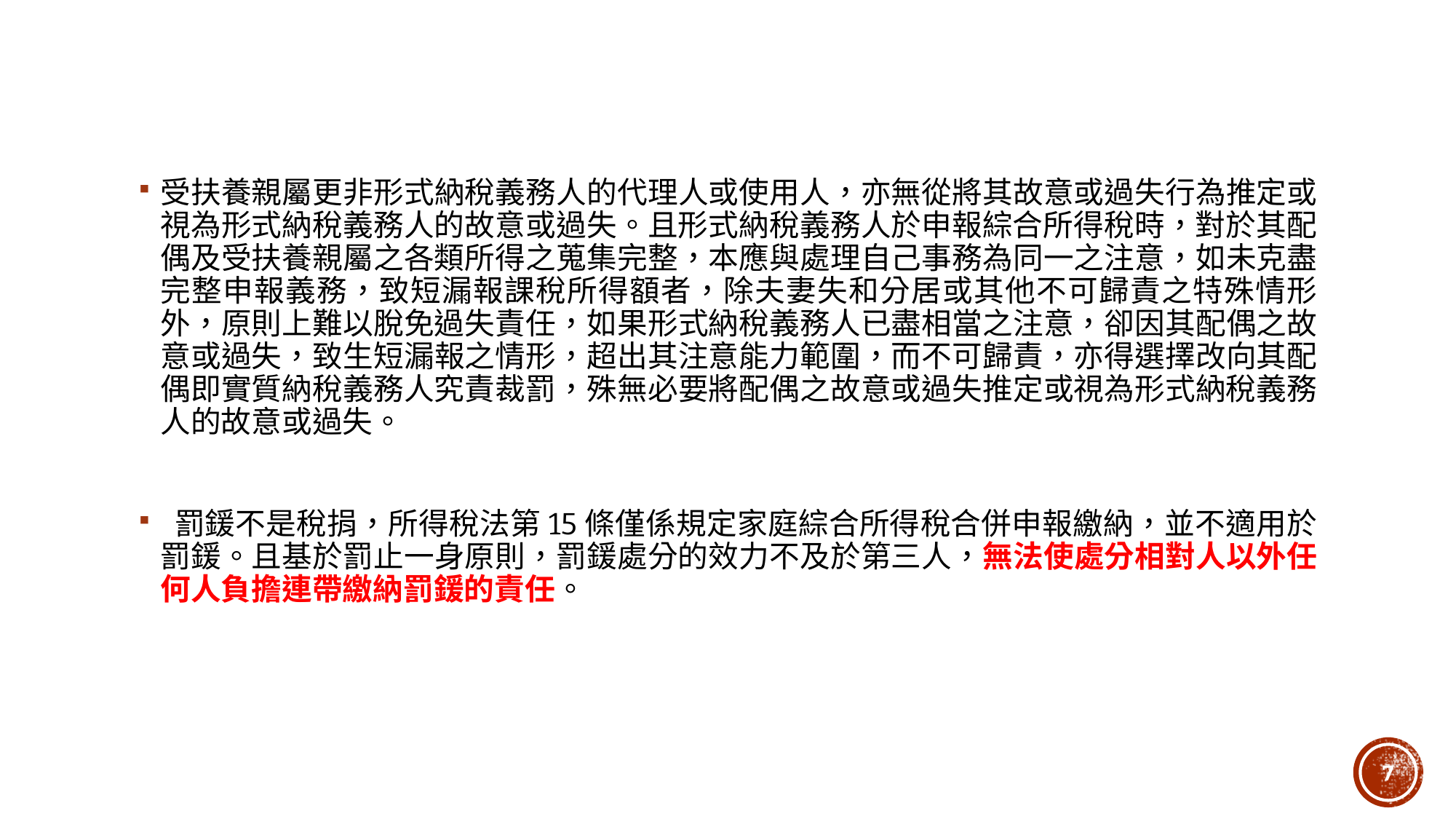

#
受扶養親屬更非形式納稅義務人的代理人或使用人，亦無從將其故意或過失行為推定或視為形式納稅義務人的故意或過失。且形式納稅義務人於申報綜合所得稅時，對於其配偶及受扶養親屬之各類所得之蒐集完整，本應與處理自己事務為同一之注意，如未克盡完整申報義務，致短漏報課稅所得額者，除夫妻失和分居或其他不可歸責之特殊情形外，原則上難以脫免過失責任，如果形式納稅義務人已盡相當之注意，卻因其配偶之故意或過失，致生短漏報之情形，超出其注意能力範圍，而不可歸責，亦得選擇改向其配偶即實質納稅義務人究責裁罰，殊無必要將配偶之故意或過失推定或視為形式納稅義務人的故意或過失。

 罰鍰不是稅捐，所得稅法第15條僅係規定家庭綜合所得稅合併申報繳納，並不適用於罰鍰。且基於罰止一身原則，罰鍰處分的效力不及於第三人，無法使處分相對人以外任何人負擔連帶繳納罰鍰的責任。

7